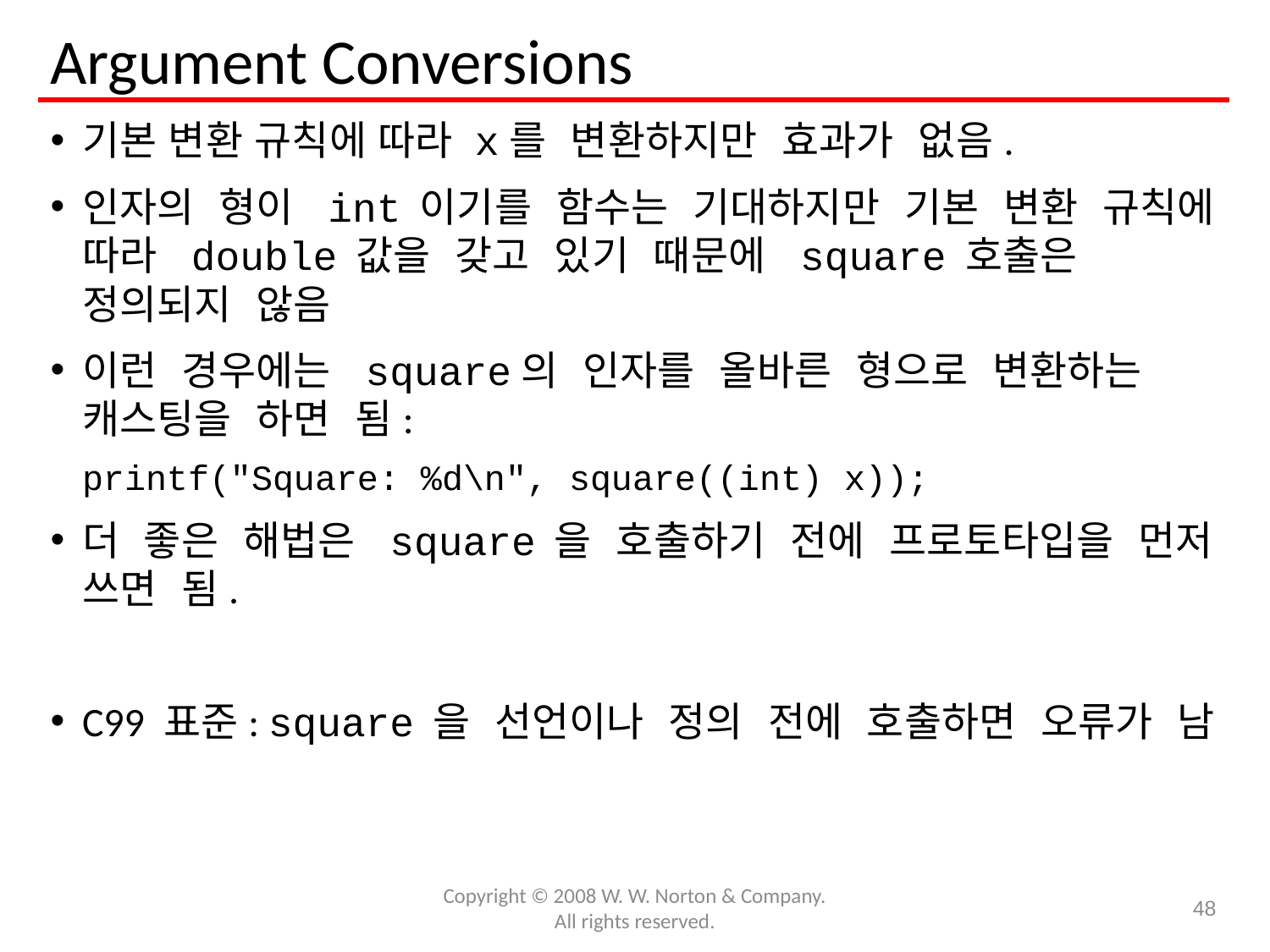

# Argument Conversions
기본 변환 규칙에 따라 x를 변환하지만 효과가 없음.
인자의 형이 int 이기를 함수는 기대하지만 기본 변환 규칙에 따라 double 값을 갖고 있기 때문에 square 호출은 정의되지 않음
이런 경우에는 square의 인자를 올바른 형으로 변환하는 캐스팅을 하면 됨:
	printf("Square: %d\n", square((int) x));
더 좋은 해법은 square 을 호출하기 전에 프로토타입을 먼저 쓰면 됨.

C99 표준: square 을 선언이나 정의 전에 호출하면 오류가 남
Copyright © 2008 W. W. Norton & Company.
All rights reserved.
48